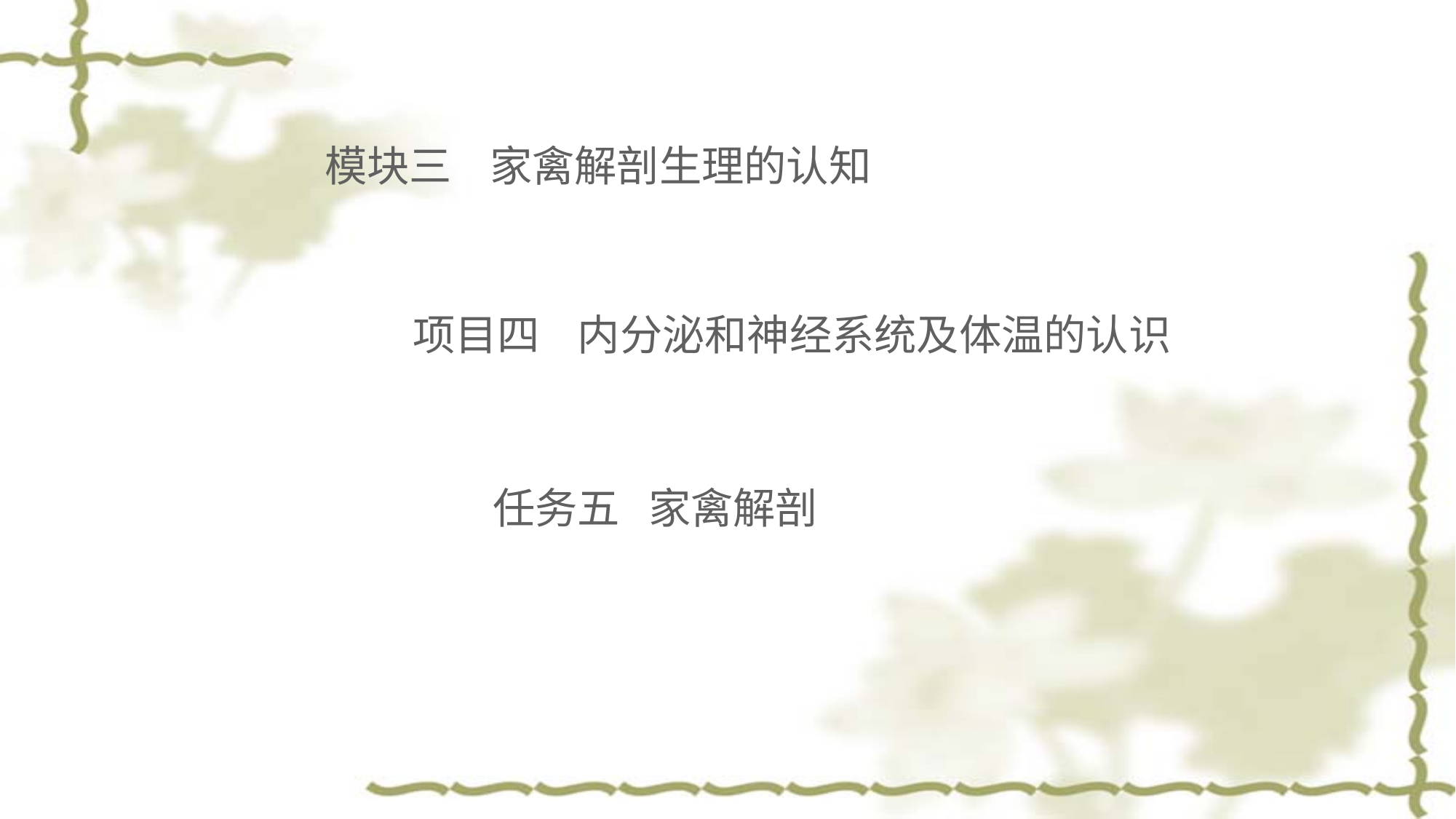

模块三    家禽解剖生理的认知
项目四    内分泌和神经系统及体温的认识

           任务五   家禽解剖